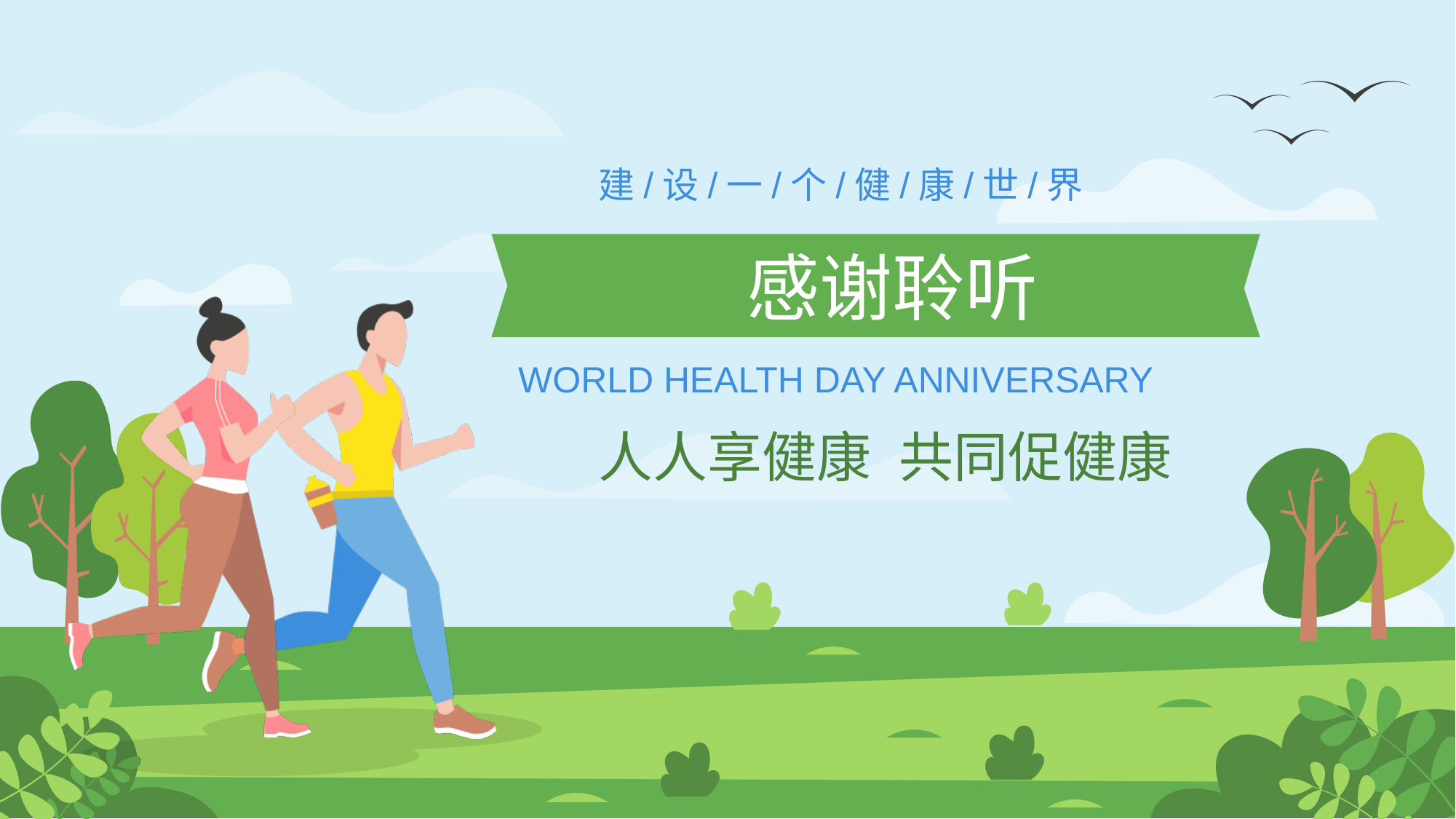

建/设/一/个/健/康/世/界
 感谢聆听
WORLD HEALTH DAY ANNIVERSARY
人人享健康 共同促健康